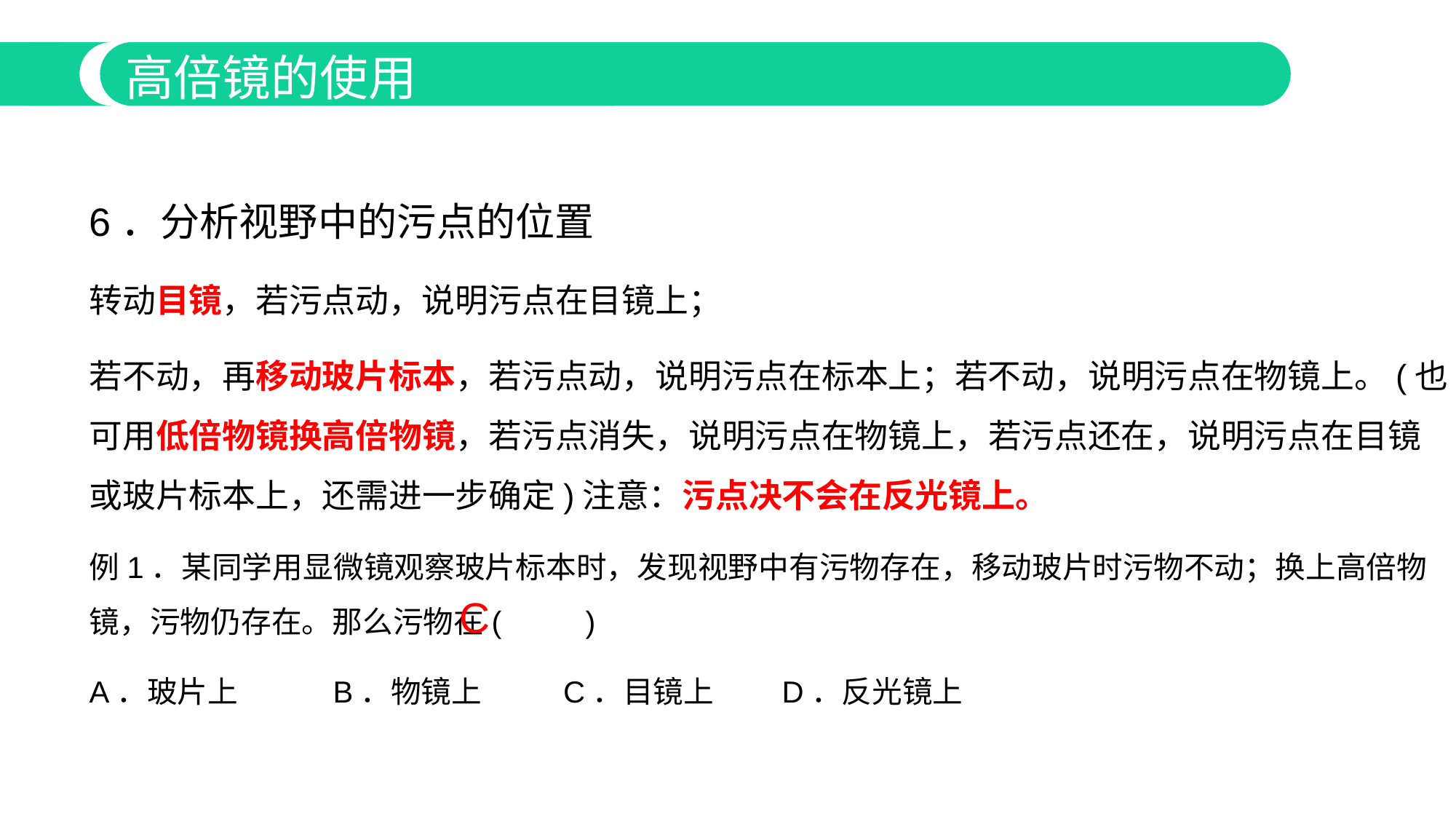

高倍镜的使用
6．分析视野中的污点的位置
转动目镜，若污点动，说明污点在目镜上；
若不动，再移动玻片标本，若污点动，说明污点在标本上；若不动，说明污点在物镜上。(也可用低倍物镜换高倍物镜，若污点消失，说明污点在物镜上，若污点还在，说明污点在目镜或玻片标本上，还需进一步确定)注意：污点决不会在反光镜上。
例1．某同学用显微镜观察玻片标本时，发现视野中有污物存在，移动玻片时污物不动；换上高倍物镜，污物仍存在。那么污物在(          )
A．玻片上             B．物镜上           C．目镜上         D．反光镜上
C